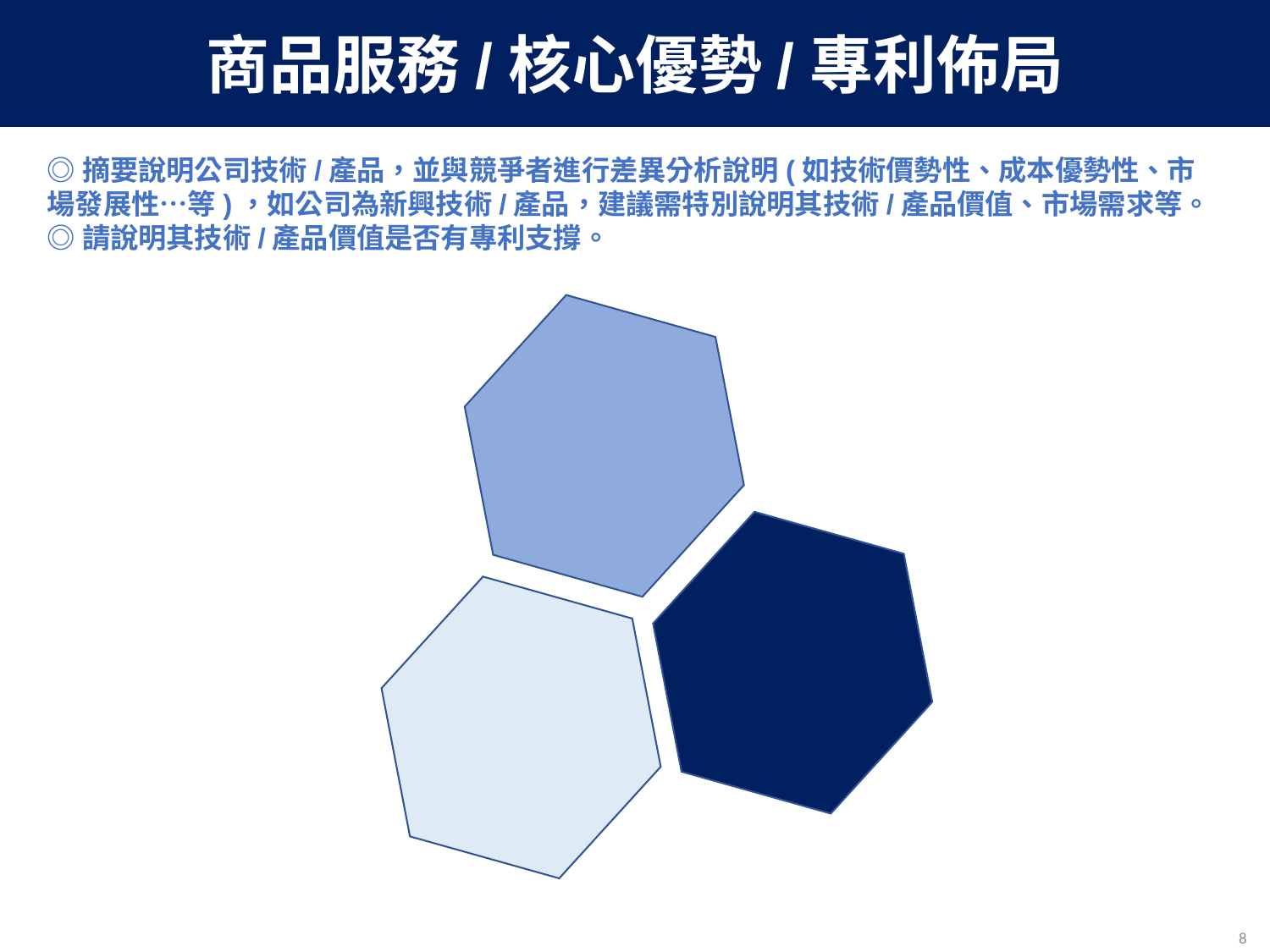

商品服務/核心優勢/專利佈局
◎摘要說明公司技術/產品，並與競爭者進行差異分析說明(如技術價勢性、成本優勢性、市場發展性…等)，如公司為新興技術/產品，建議需特別說明其技術/產品價值、市場需求等。
◎請說明其技術/產品價值是否有專利支撐。

8
8